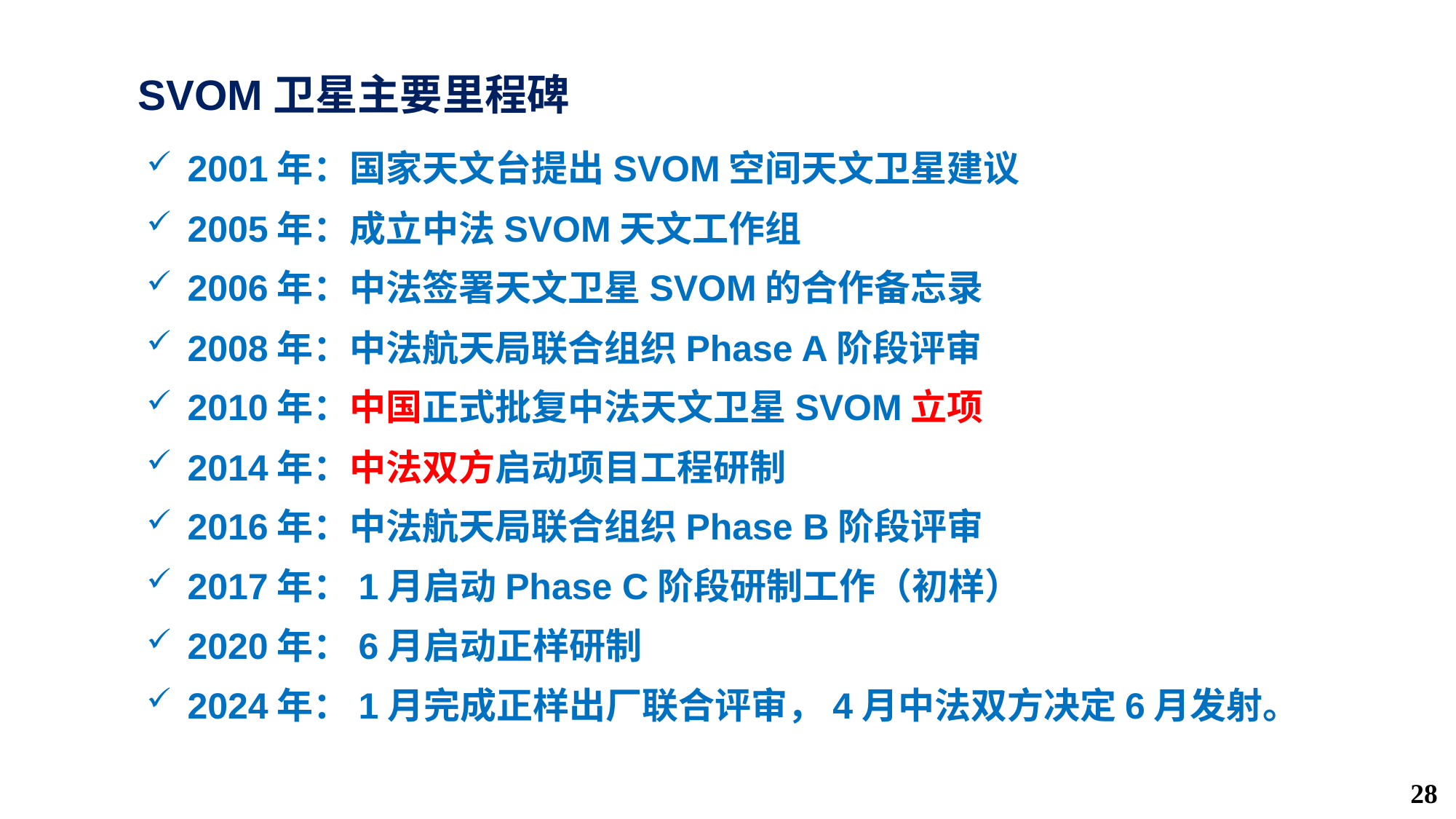

SVOM卫星主要里程碑
2001年：国家天文台提出SVOM空间天文卫星建议
2005年：成立中法SVOM天文工作组
2006年：中法签署天文卫星SVOM的合作备忘录
2008年：中法航天局联合组织Phase A阶段评审
2010年：中国正式批复中法天文卫星SVOM立项
2014年：中法双方启动项目工程研制
2016年：中法航天局联合组织Phase B阶段评审
2017年：1月启动Phase C阶段研制工作（初样）
2020年：6月启动正样研制
2024年：1月完成正样出厂联合评审，4月中法双方决定6月发射。

28